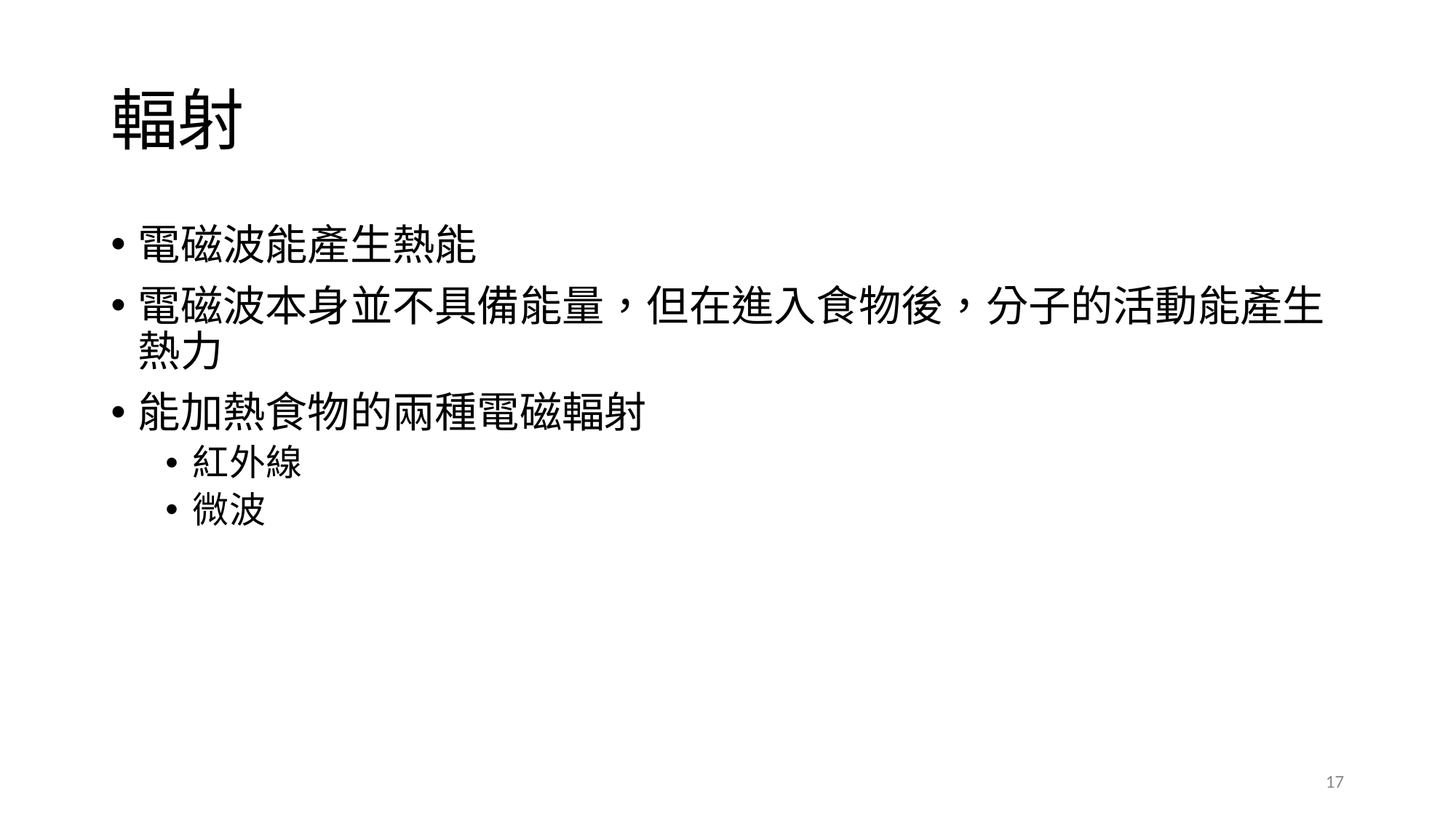

# 輻射
電磁波能產生熱能
電磁波本身並不具備能量，但在進入食物後，分子的活動能產生熱力
能加熱食物的兩種電磁輻射
紅外線
微波
17